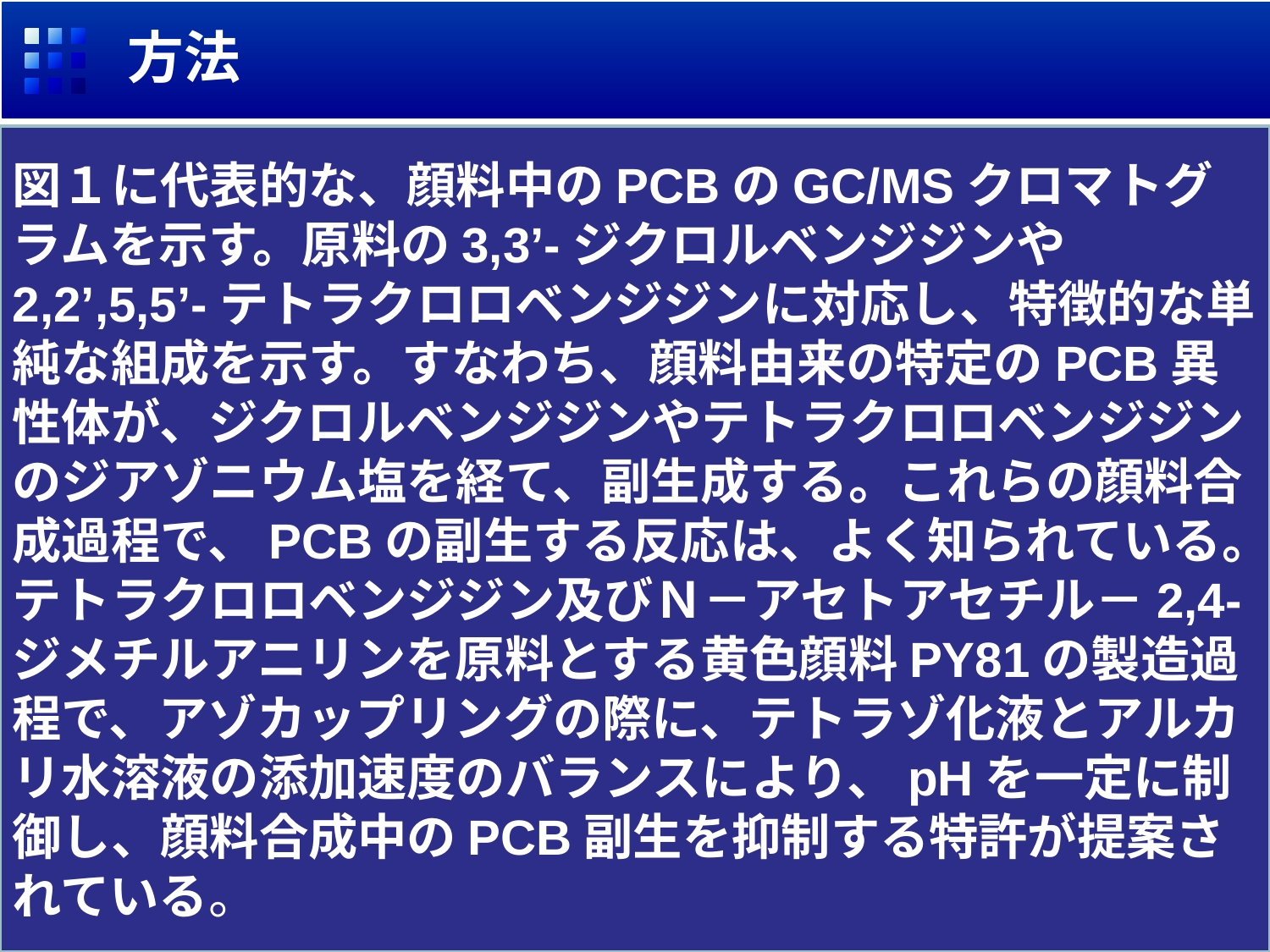

# 方法
図１に代表的な、顔料中のPCBのGC/MSクロマトグラムを示す。原料の3,3’-ジクロルベンジジンや2,2’,5,5’-テトラクロロベンジジンに対応し、特徴的な単純な組成を示す。すなわち、顔料由来の特定のPCB異性体が、ジクロルベンジジンやテトラクロロベンジジンのジアゾニウム塩を経て、副生成する。これらの顔料合成過程で、PCBの副生する反応は、よく知られている。テトラクロロベンジジン及びＮ－アセトアセチル－2,4-ジメチルアニリンを原料とする黄色顔料PY81の製造過程で、アゾカップリングの際に、テトラゾ化液とアルカリ水溶液の添加速度のバランスにより、pHを一定に制御し、顔料合成中のPCB副生を抑制する特許が提案されている。